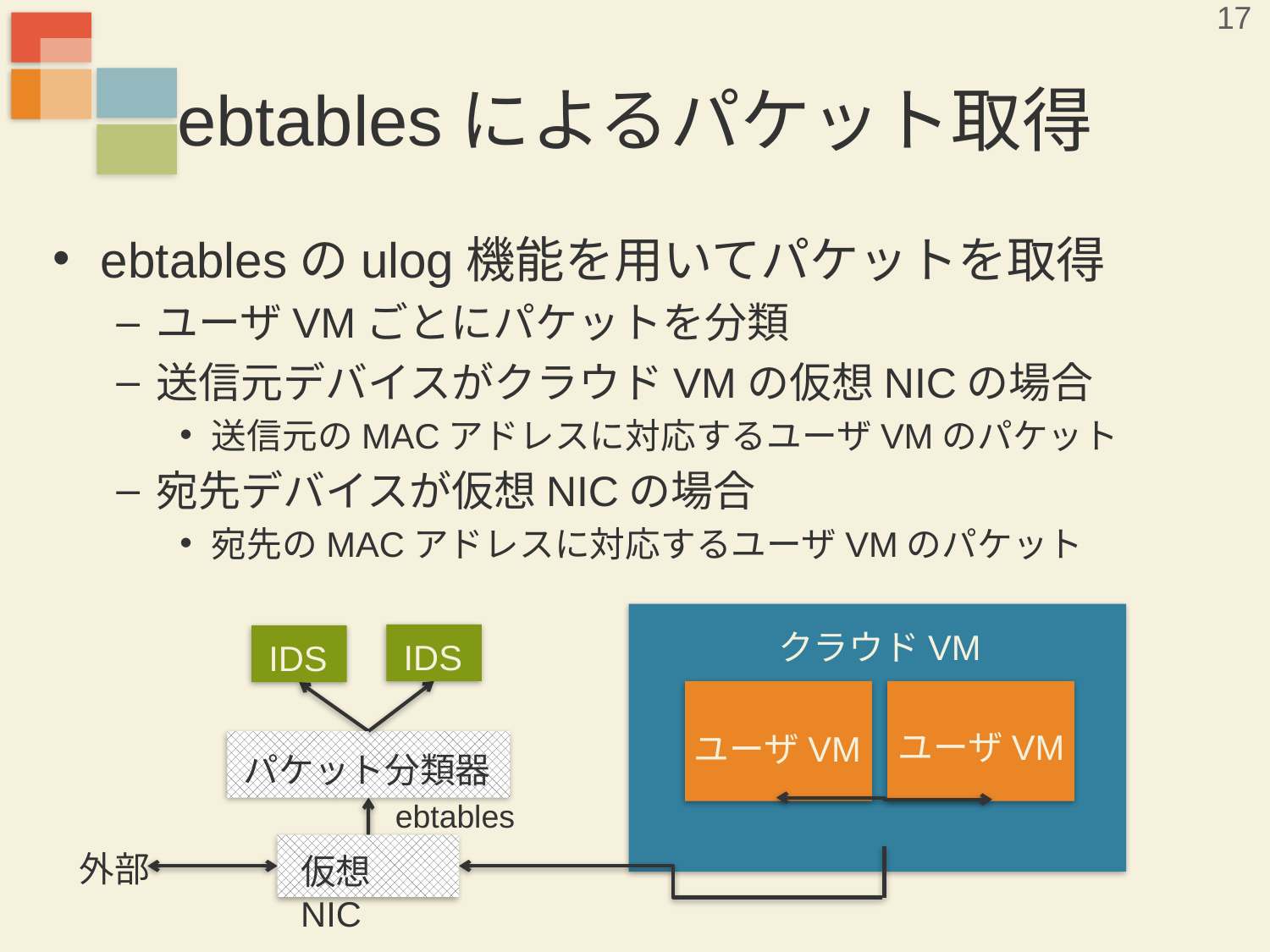

17
# ebtablesによるパケット取得
ebtablesのulog機能を用いてパケットを取得
ユーザVMごとにパケットを分類
送信元デバイスがクラウドVMの仮想NICの場合
送信元のMACアドレスに対応するユーザVMのパケット
宛先デバイスが仮想NICの場合
宛先のMACアドレスに対応するユーザVMのパケット

クラウドVM

IDS

IDS

ユーザVM
ユーザVM

パケット分類器
ebtables

仮想NIC
外部